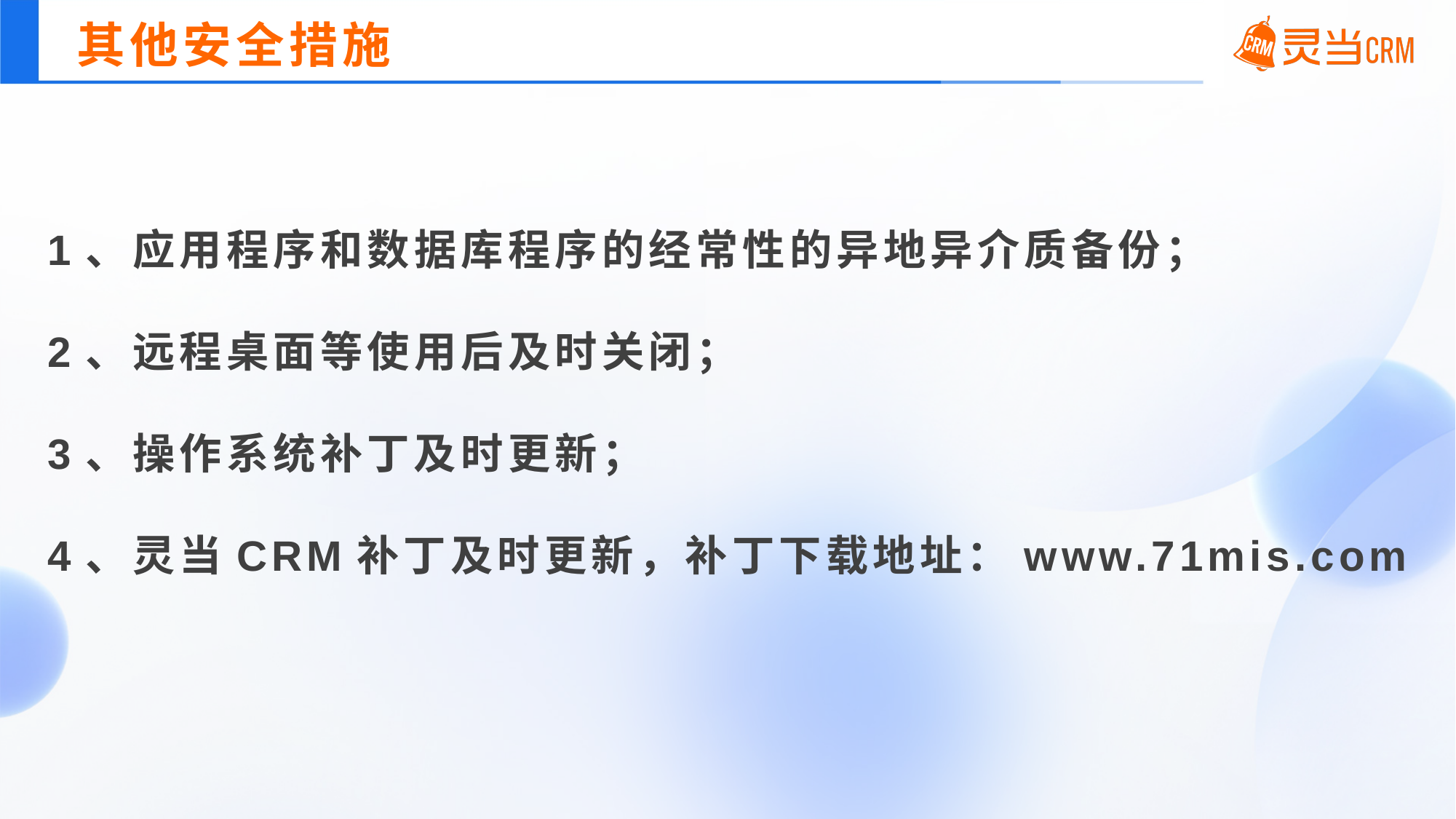

# 其他安全措施
1、应用程序和数据库程序的经常性的异地异介质备份；
2、远程桌面等使用后及时关闭；
3、操作系统补丁及时更新；
4、灵当CRM补丁及时更新，补丁下载地址：www.71mis.com